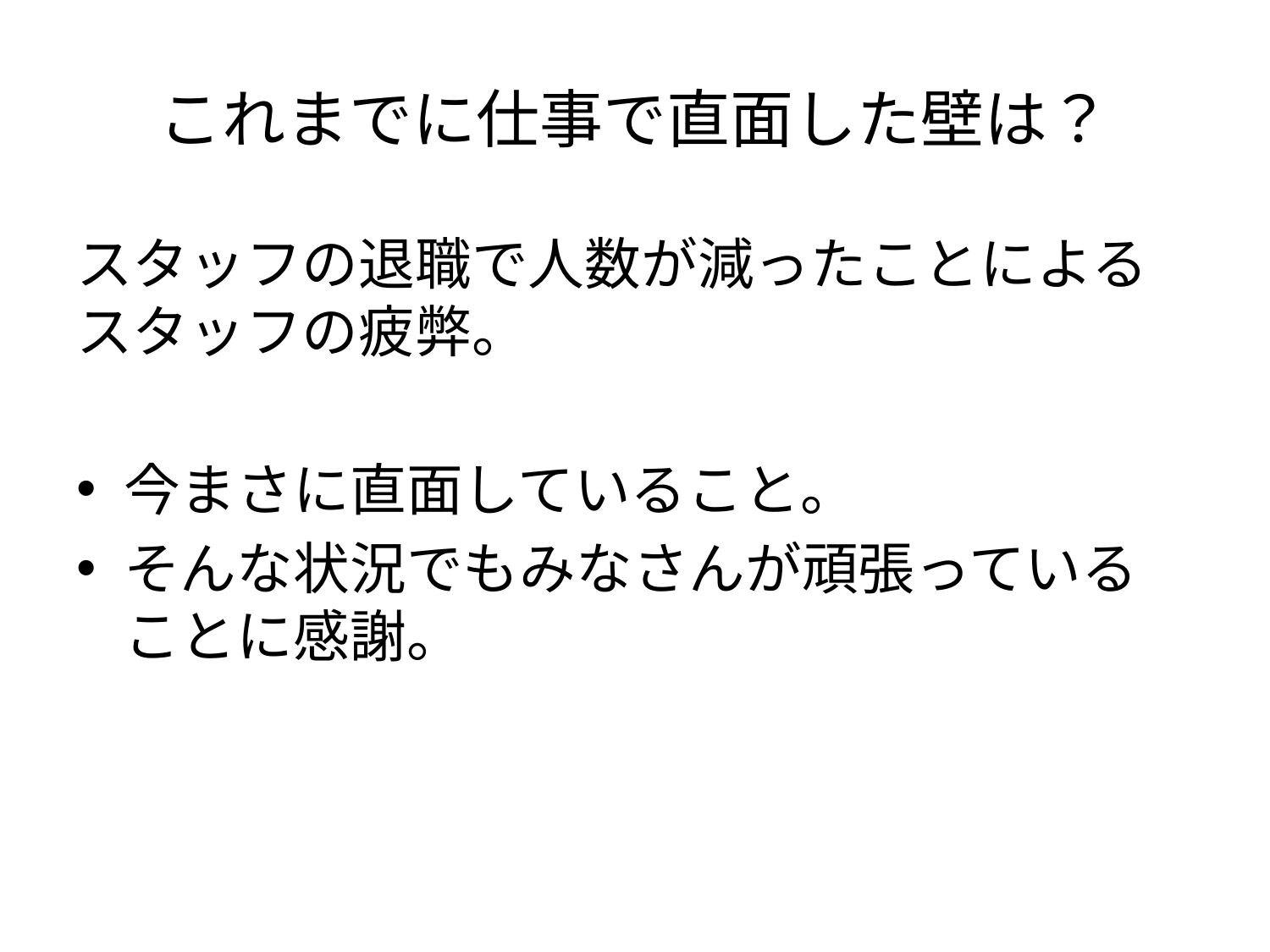

# これまでに仕事で直面した壁は？
スタッフの退職で人数が減ったことによるスタッフの疲弊。

今まさに直面していること。
そんな状況でもみなさんが頑張っていることに感謝。